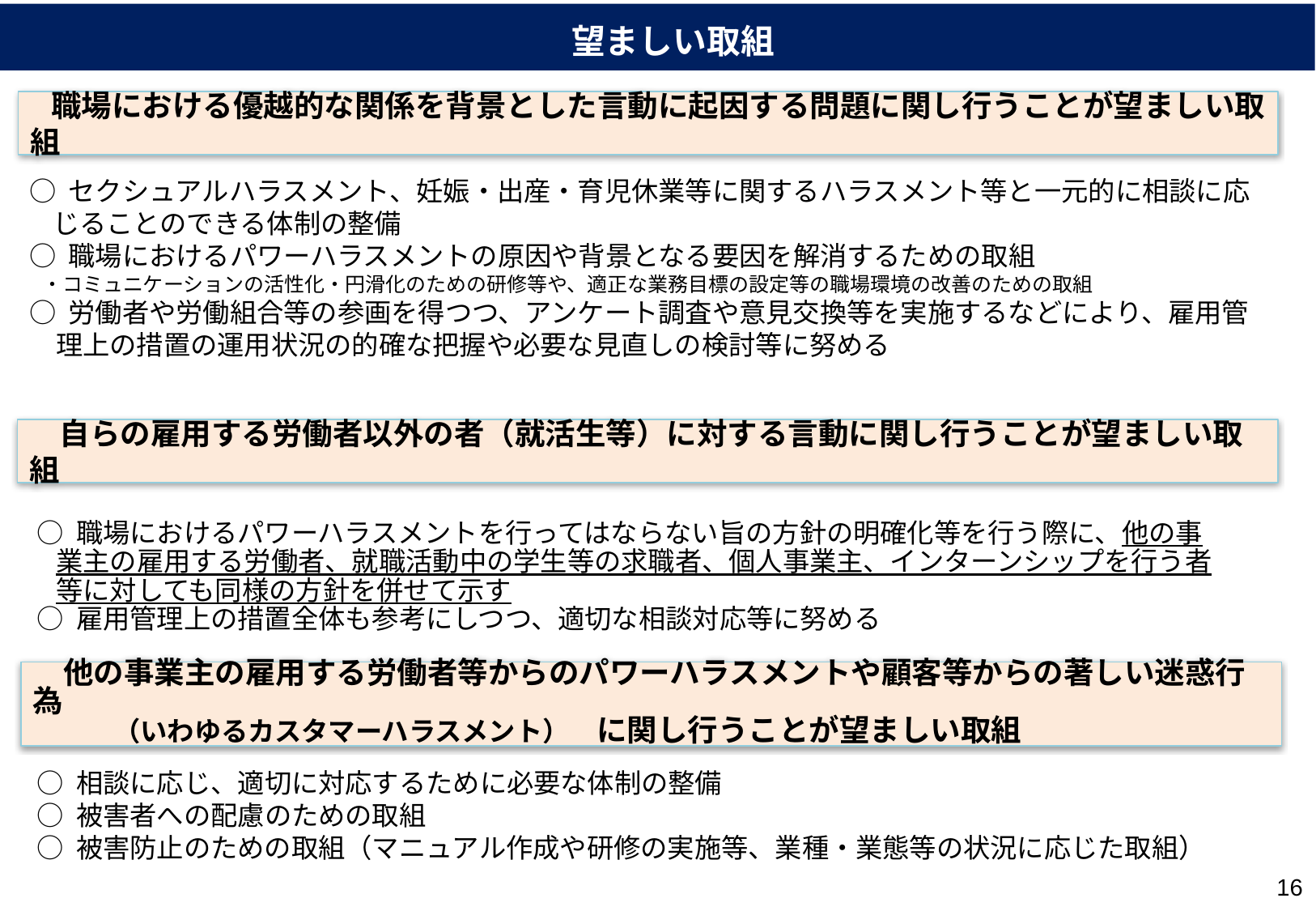

望ましい取組
  職場における優越的な関係を背景とした言動に起因する問題に関し行うことが望ましい取組
○ セクシュアルハラスメント、妊娠・出産・育児休業等に関するハラスメント等と一元的に相談に応じることのできる体制の整備
○ 職場におけるパワーハラスメントの原因や背景となる要因を解消するための取組
・コミュニケーションの活性化・円滑化のための研修等や、適正な業務目標の設定等の職場環境の改善のための取組
○ 労働者や労働組合等の参画を得つつ、アンケート調査や意見交換等を実施するなどにより、雇用管
　理上の措置の運用状況の的確な把握や必要な見直しの検討等に努める
　自らの雇用する労働者以外の者（就活生等）に対する言動に関し行うことが望ましい取組
○ 職場におけるパワーハラスメントを行ってはならない旨の方針の明確化等を行う際に、他の事業主の雇用する労働者、就職活動中の学生等の求職者、個人事業主、インターンシップを行う者等に対しても同様の方針を併せて示す
○ 雇用管理上の措置全体も参考にしつつ、適切な相談対応等に努める
　他の事業主の雇用する労働者等からのパワーハラスメントや顧客等からの著しい迷惑行為
　　　（いわゆるカスタマーハラスメント）　に関し行うことが望ましい取組
○ 相談に応じ、適切に対応するために必要な体制の整備
○ 被害者への配慮のための取組
○ 被害防止のための取組（マニュアル作成や研修の実施等、業種・業態等の状況に応じた取組）

16